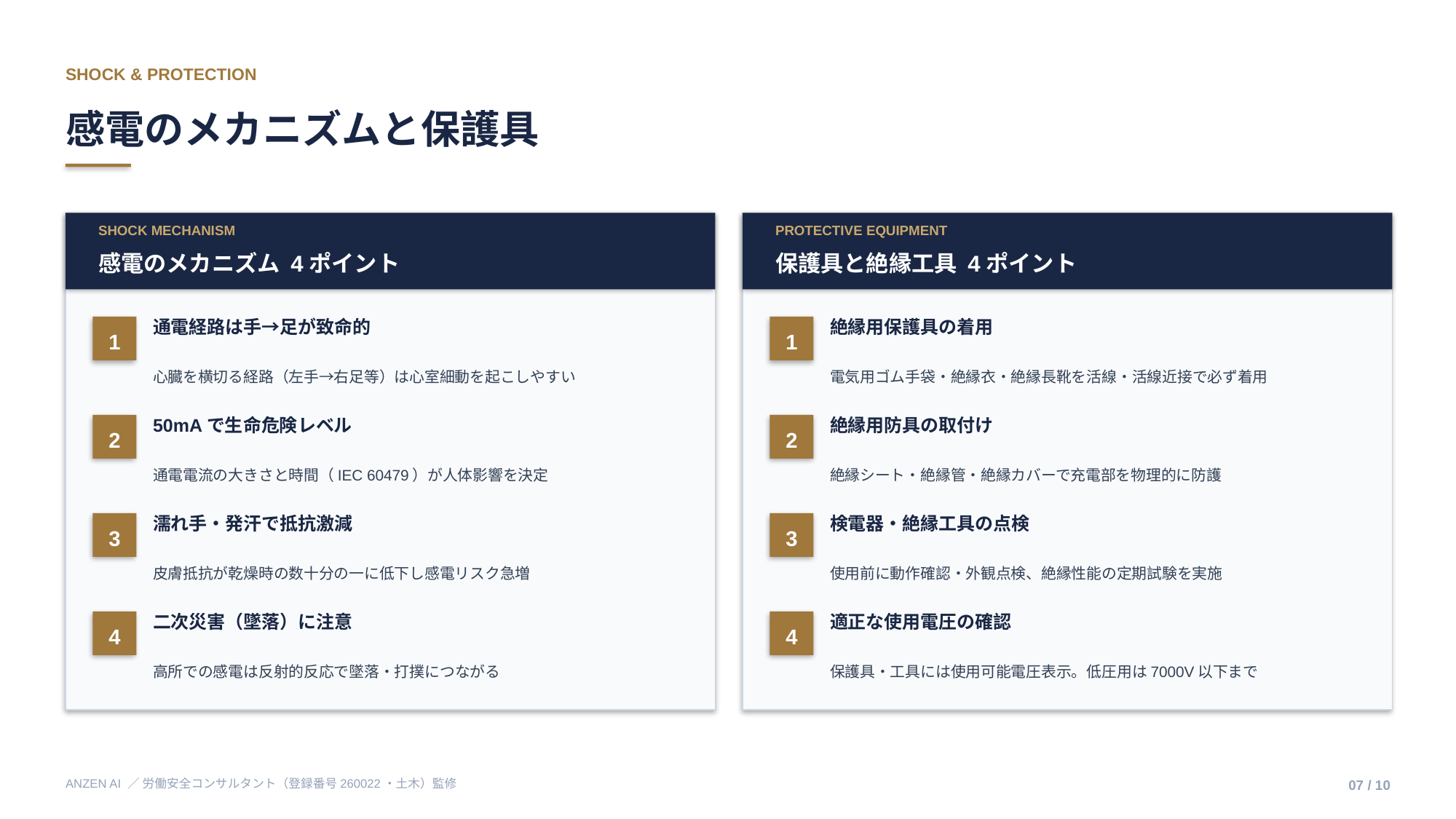

SHOCK & PROTECTION
感電のメカニズムと保護具

SHOCK MECHANISM
PROTECTIVE EQUIPMENT
感電のメカニズム 4ポイント
保護具と絶縁工具 4ポイント
通電経路は手→足が致命的
絶縁用保護具の着用

1

1
心臓を横切る経路（左手→右足等）は心室細動を起こしやすい
電気用ゴム手袋・絶縁衣・絶縁長靴を活線・活線近接で必ず着用
50mAで生命危険レベル
絶縁用防具の取付け

2

2
通電電流の大きさと時間（IEC 60479）が人体影響を決定
絶縁シート・絶縁管・絶縁カバーで充電部を物理的に防護
濡れ手・発汗で抵抗激減
検電器・絶縁工具の点検

3

3
皮膚抵抗が乾燥時の数十分の一に低下し感電リスク急増
使用前に動作確認・外観点検、絶縁性能の定期試験を実施
二次災害（墜落）に注意
適正な使用電圧の確認

4

4
高所での感電は反射的反応で墜落・打撲につながる
保護具・工具には使用可能電圧表示。低圧用は7000V以下まで
ANZEN AI ／ 労働安全コンサルタント（登録番号260022・土木）監修
07 / 10